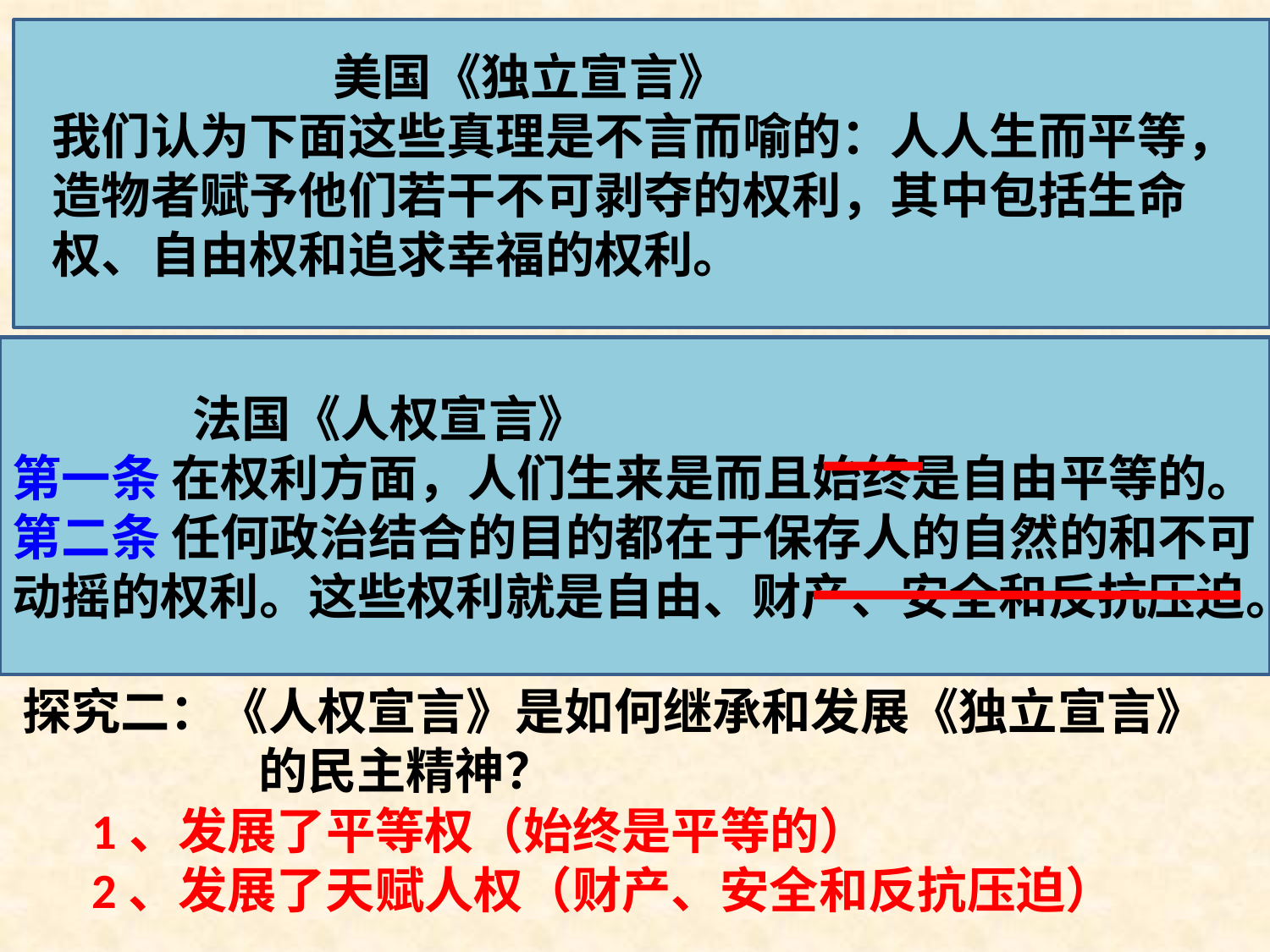

美国《独立宣言》
我们认为下面这些真理是不言而喻的：人人生而平等，造物者赋予他们若干不可剥夺的权利，其中包括生命权、自由权和追求幸福的权利。
                        法国《人权宣言》
第一条 在权利方面，人们生来是而且始终是自由平等的。
第二条 任何政治结合的目的都在于保存人的自然的和不可动摇的权利。这些权利就是自由、财产、安全和反抗压迫。
探究二：《人权宣言》是如何继承和发展《独立宣言》
                    的民主精神？

1、发展了平等权（始终是平等的）
2、发展了天赋人权（财产、安全和反抗压迫）